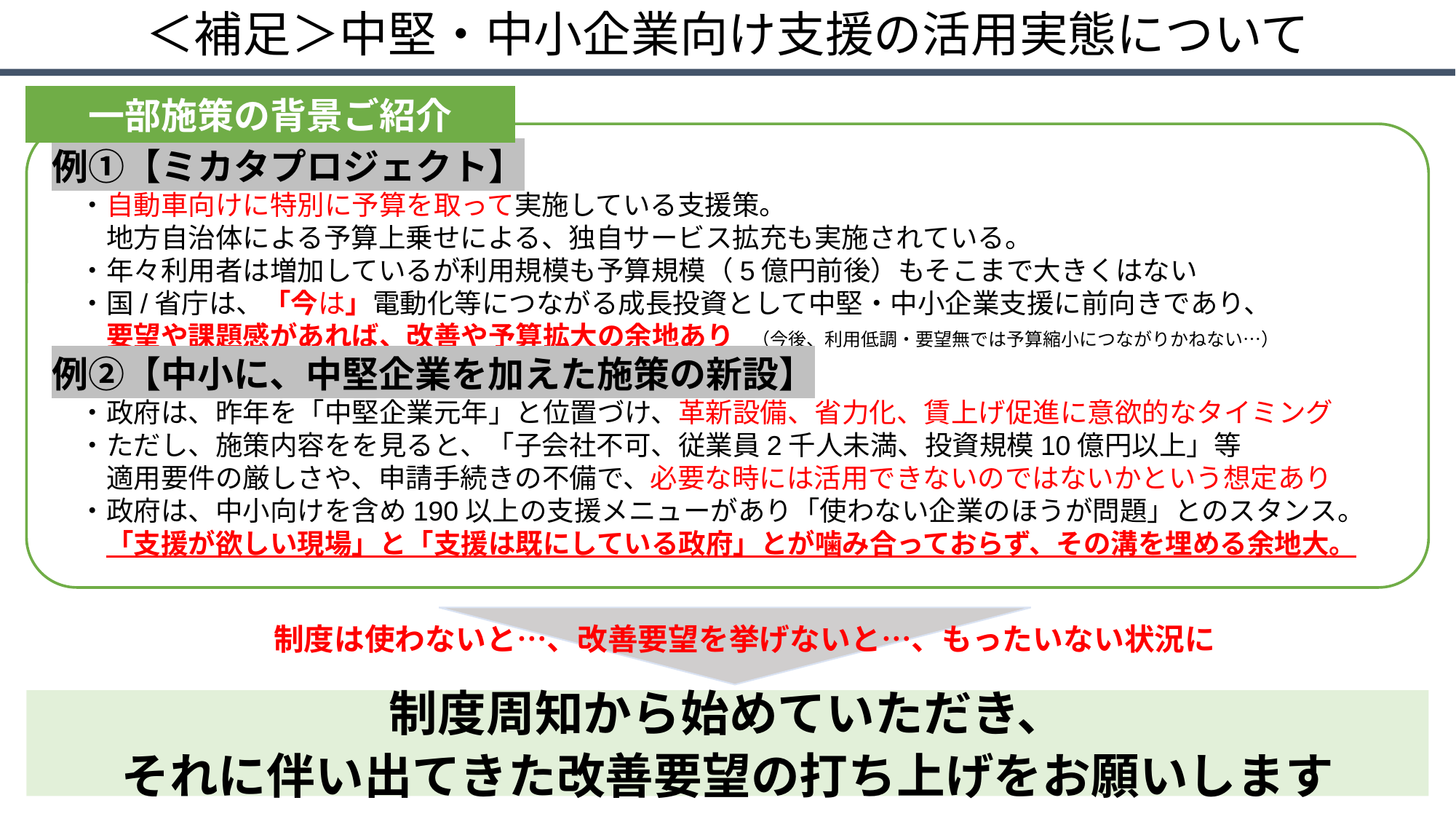

＜補足＞中堅・中小企業向け支援の活用実態について

一部施策の背景ご紹介
例①【ミカタプロジェクト】
　・自動車向けに特別に予算を取って実施している支援策。
　　地方自治体による予算上乗せによる、独自サービス拡充も実施されている。
　・年々利用者は増加しているが利用規模も予算規模（5億円前後）もそこまで大きくはない
　・国/省庁は、「今は」電動化等につながる成長投資として中堅・中小企業支援に前向きであり、
　　要望や課題感があれば、改善や予算拡大の余地あり　（今後、利用低調・要望無では予算縮小につながりかねない…）
例②【中小に、中堅企業を加えた施策の新設】
　・政府は、昨年を「中堅企業元年」と位置づけ、革新設備、省力化、賃上げ促進に意欲的なタイミング
　・ただし、施策内容をを見ると、「子会社不可、従業員2千人未満、投資規模10億円以上」等
　　適用要件の厳しさや、申請手続きの不備で、必要な時には活用できないのではないかという想定あり
　・政府は、中小向けを含め190以上の支援メニューがあり「使わない企業のほうが問題」とのスタンス。
　　「支援が欲しい現場」と「支援は既にしている政府」とが噛み合っておらず、その溝を埋める余地大。

制度は使わないと…、改善要望を挙げないと…、もったいない状況に
制度周知から始めていただき、
それに伴い出てきた改善要望の打ち上げをお願いします